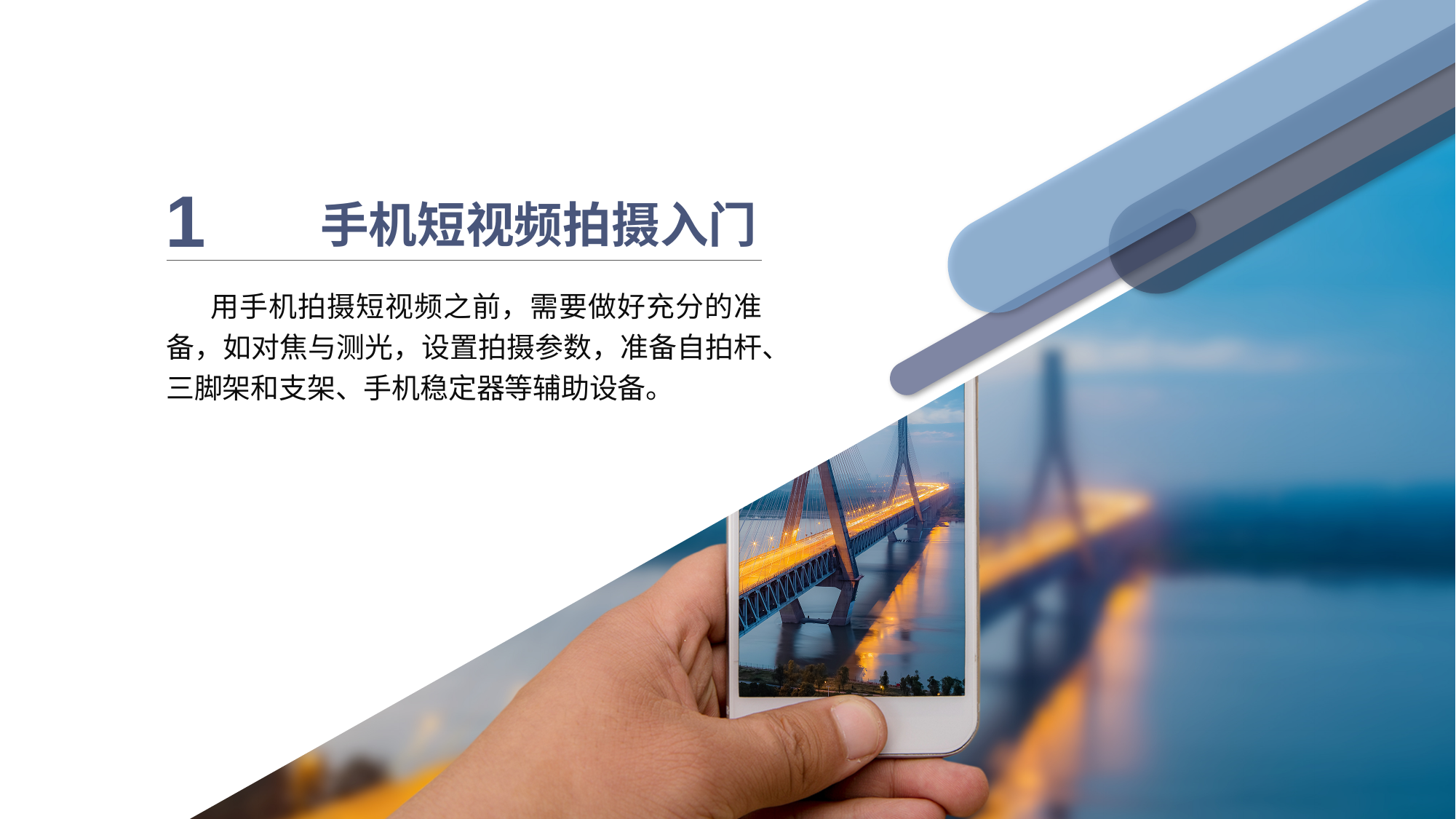

1
手机短视频拍摄入门
用手机拍摄短视频之前，需要做好充分的准备，如对焦与测光，设置拍摄参数，准备自拍杆、三脚架和支架、手机稳定器等辅助设备。